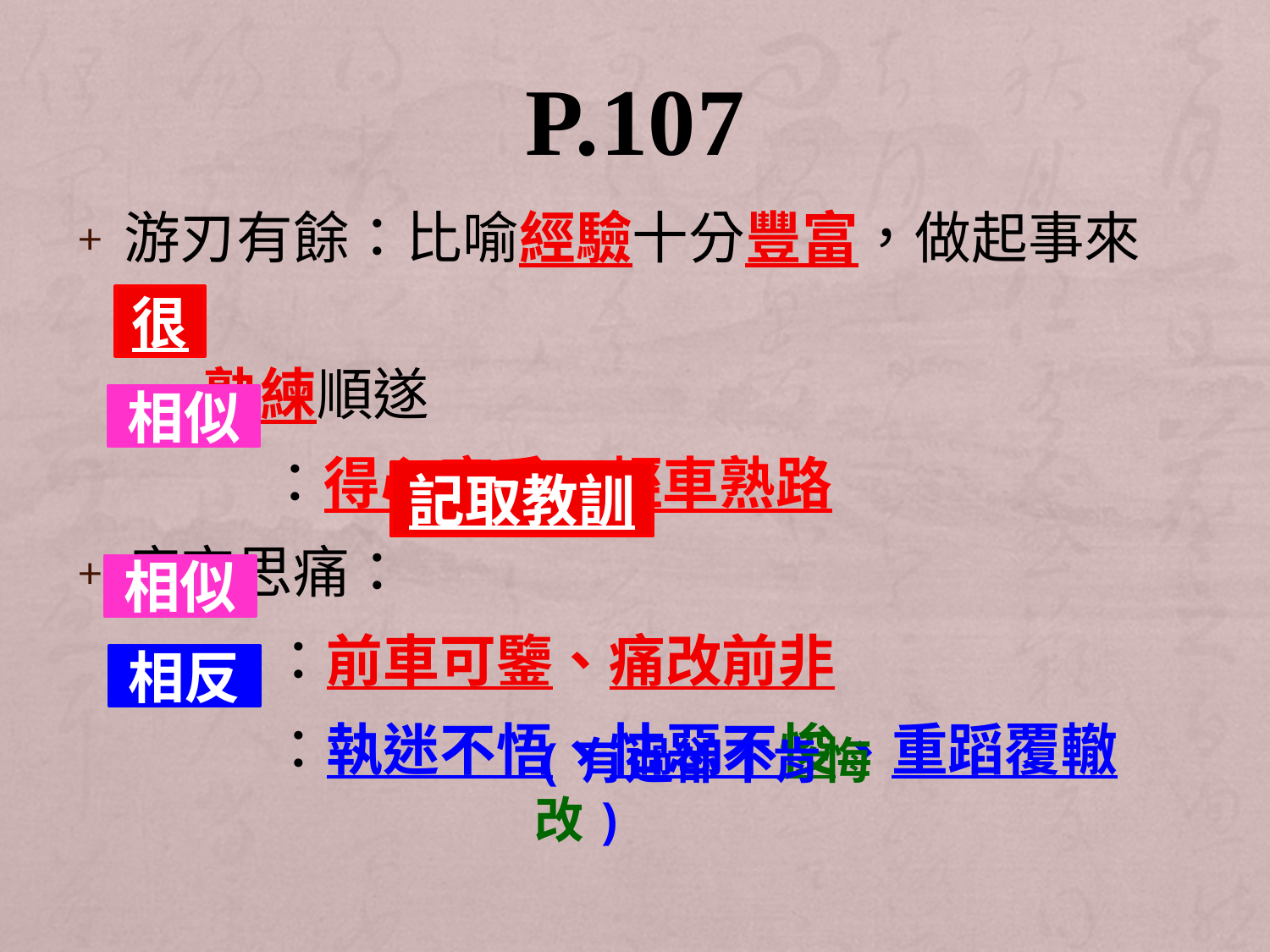

# P.107
游刃有餘：比喻經驗十分豐富，做起事來
         熟練順遂
              ：得心應手、輕車熟路
痛定思痛：
              ：前車可鑒、痛改前非
              ：執迷不悟、怙惡不悛、重蹈覆轍
很
相似
記取教訓
相似
相反
(有過卻不肯悔改)